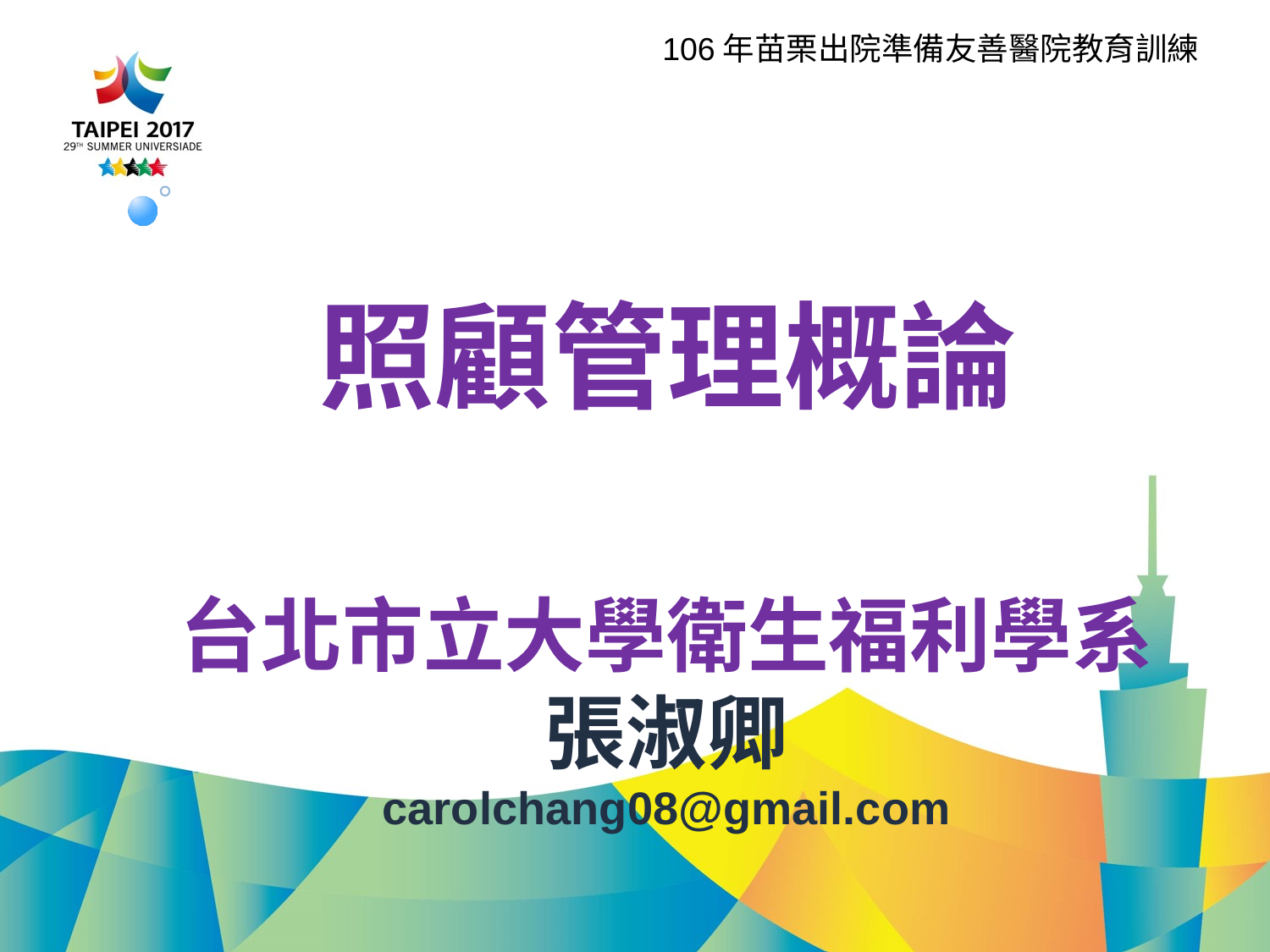

106年苗栗出院準備友善醫院教育訓練
# 照顧管理概論
台北市立大學衛生福利學系
張淑卿
carolchang08@gmail.com